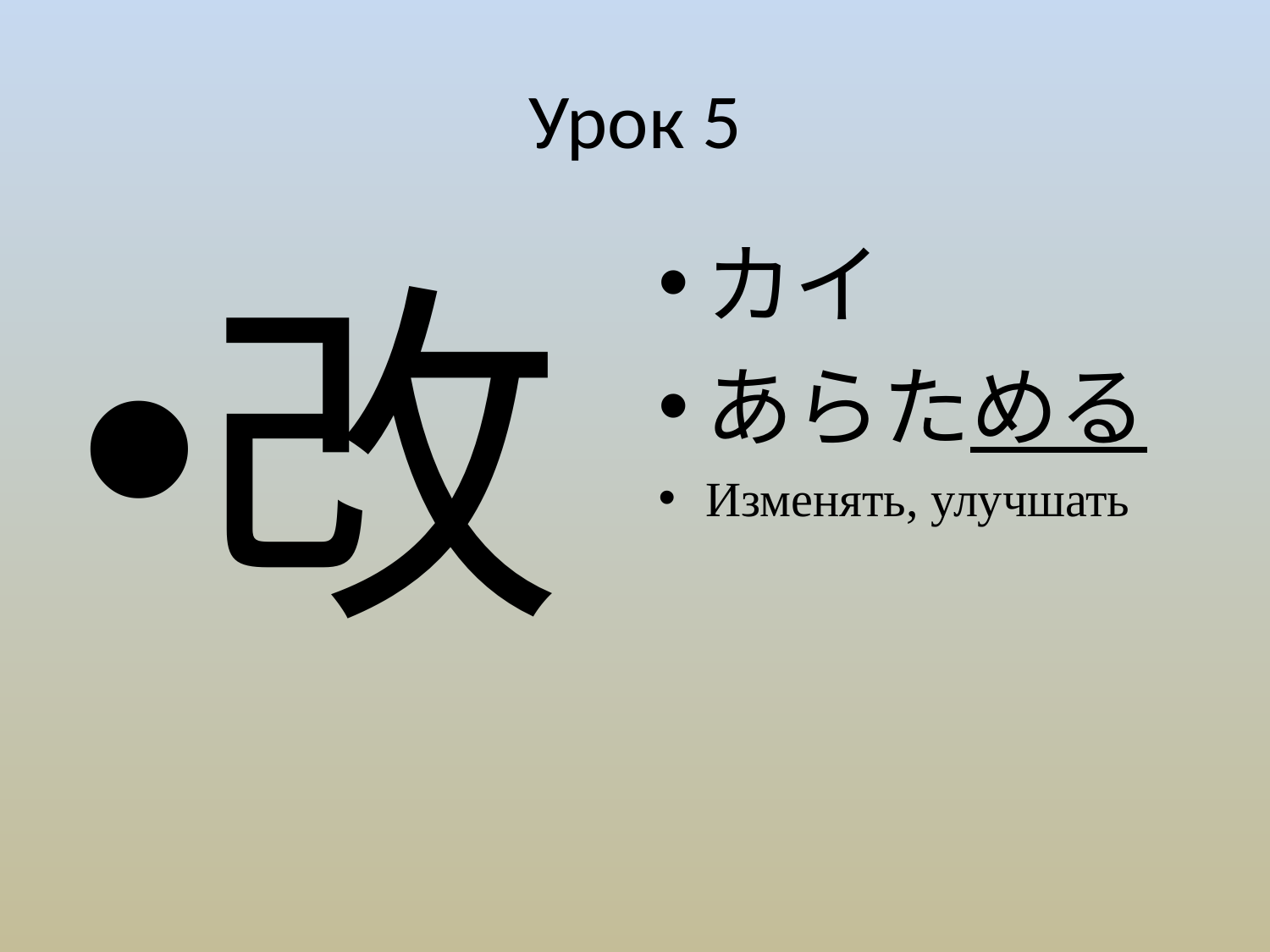

# Урок 5
改

カイ
あらためる
Изменять, улучшать